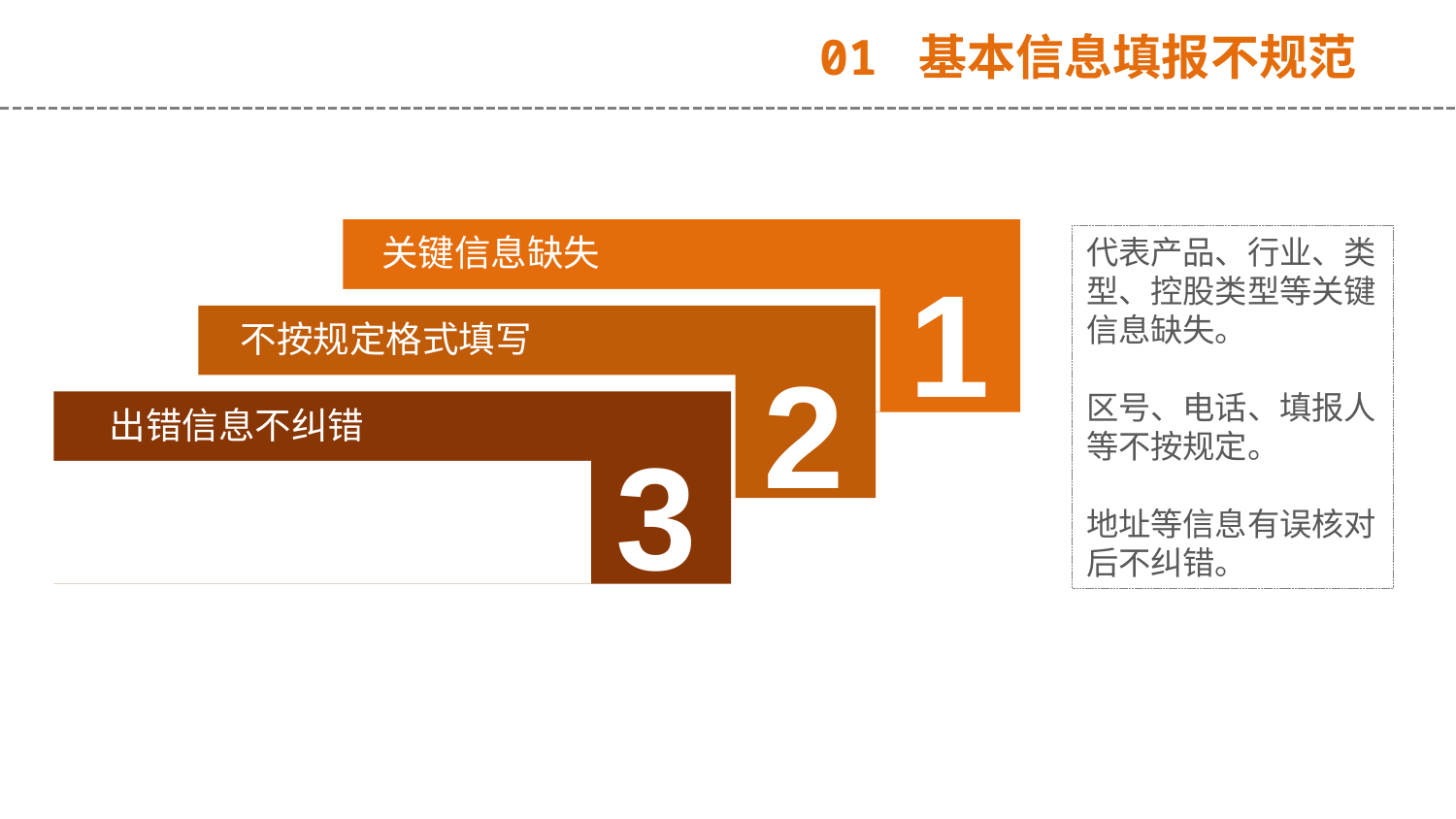

01 基本信息填报不规范

关键信息缺失
1

不按规定格式填写
2

出错信息不纠错
3
代表产品、行业、类型、控股类型等关键信息缺失。

区号、电话、填报人等不按规定。

地址等信息有误核对后不纠错。
8